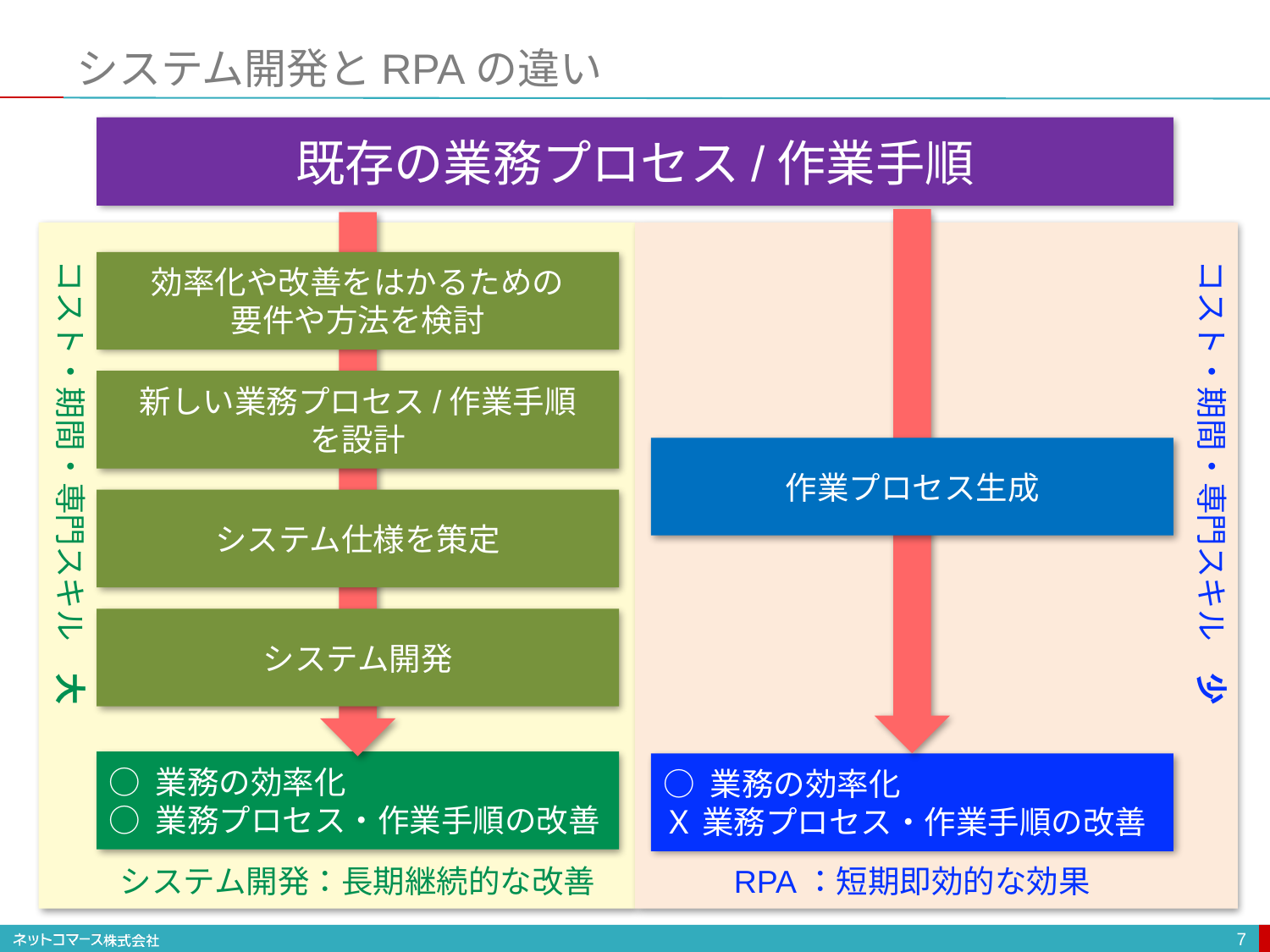

# システム開発とRPAの違い
既存の業務プロセス/作業手順

コスト・期間・専門スキル　少
作業プロセス生成
○ 業務の効率化
Ｘ 業務プロセス・作業手順の改善
RPA：短期即効的な効果

コスト・期間・専門スキル　大
効率化や改善をはかるための
要件や方法を検討
新しい業務プロセス/作業手順
を設計
システム仕様を策定
システム開発
○ 業務の効率化
○ 業務プロセス・作業手順の改善
システム開発：長期継続的な改善
7